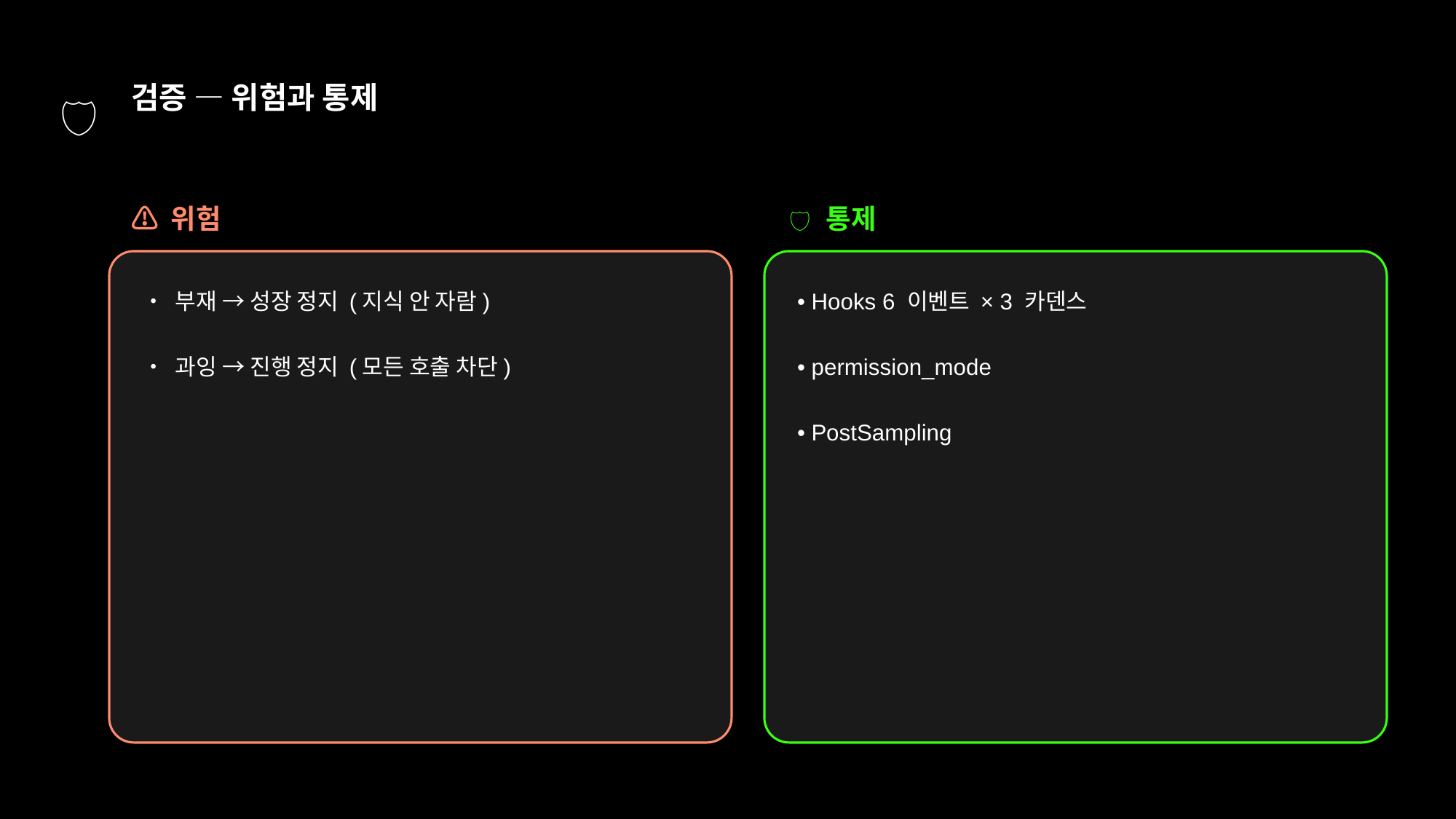

🛡
검증 — 위험과 통제
⚠ 위험
🛡 통제

• 부재 → 성장 정지 (지식 안 자람)
• Hooks 6 이벤트 × 3 카덴스
• 과잉 → 진행 정지 (모든 호출 차단)
• permission_mode
• PostSampling